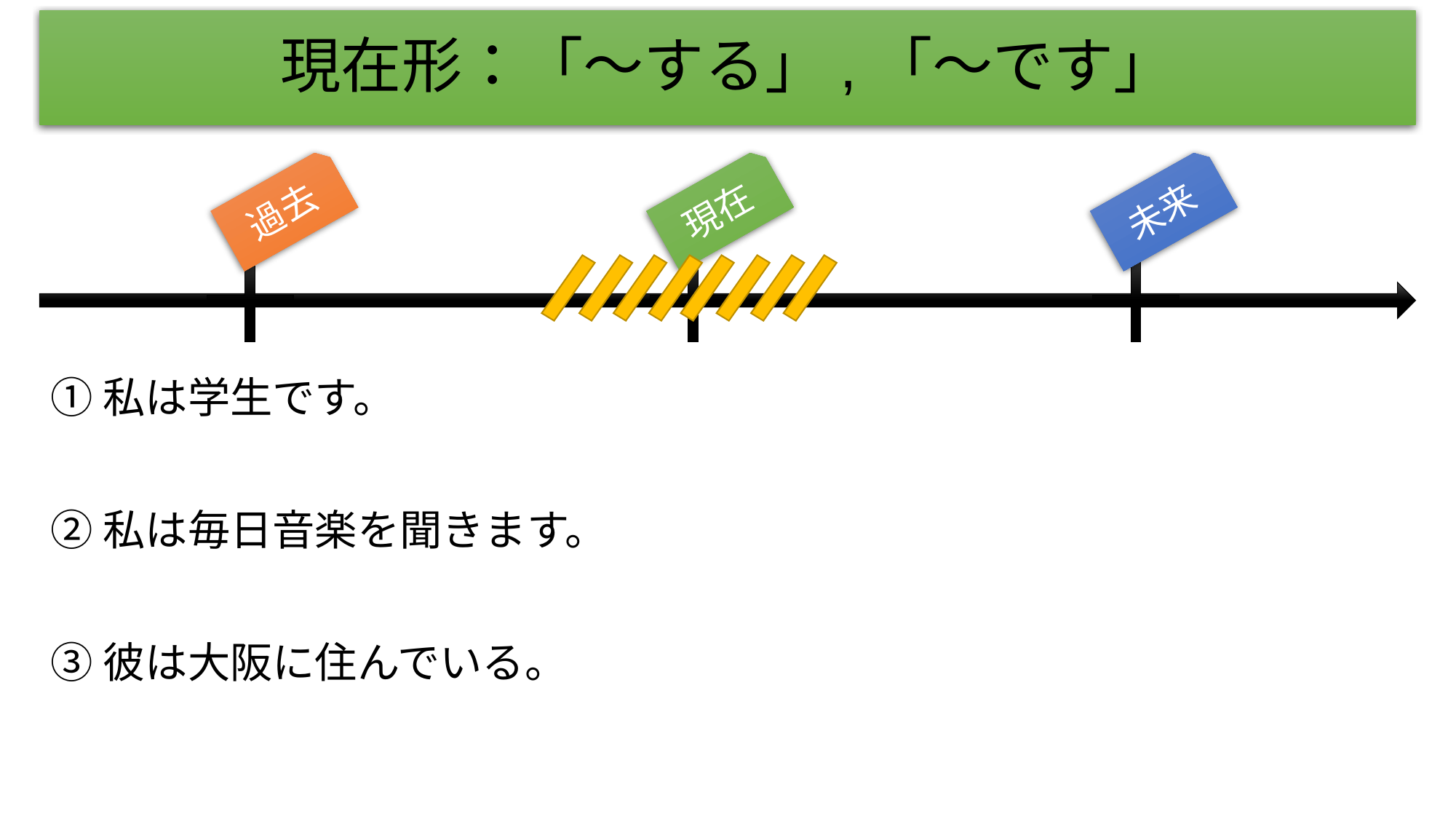

# 現在形：「～する」,「～です」
過去
現在
未来

①私は学生です。

②私は毎日音楽を聞きます。

③彼は大阪に住んでいる。